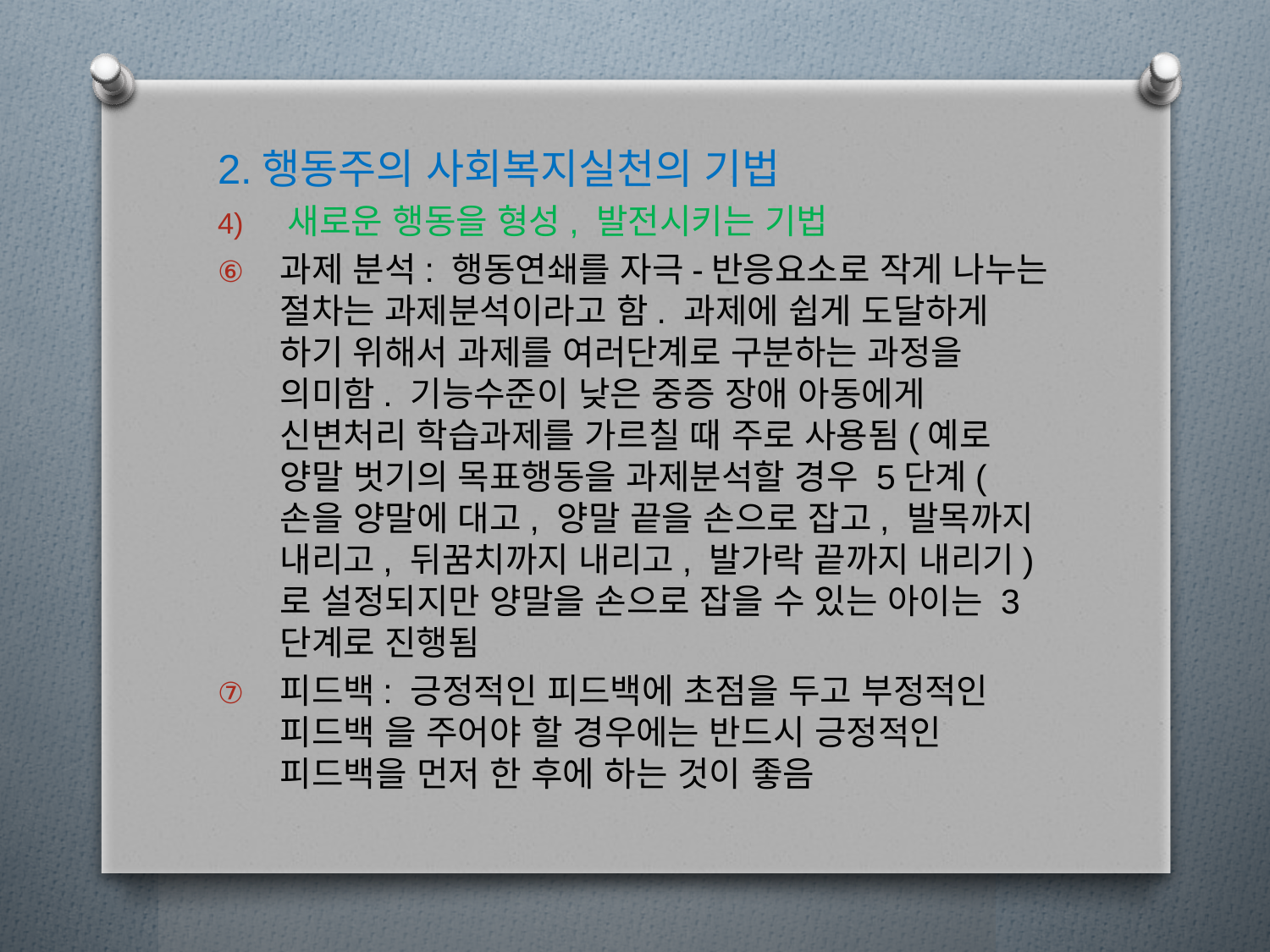

2.행동주의 사회복지실천의 기법
새로운 행동을 형성, 발전시키는 기법
과제 분석: 행동연쇄를 자극-반응요소로 작게 나누는 절차는 과제분석이라고 함. 과제에 쉽게 도달하게 하기 위해서 과제를 여러단계로 구분하는 과정을 의미함. 기능수준이 낮은 중증 장애 아동에게 신변처리 학습과제를 가르칠 때 주로 사용됨(예로 양말 벗기의 목표행동을 과제분석할 경우 5단계(손을 양말에 대고, 양말 끝을 손으로 잡고, 발목까지 내리고, 뒤꿈치까지 내리고, 발가락 끝까지 내리기)로 설정되지만 양말을 손으로 잡을 수 있는 아이는 3단계로 진행됨
피드백: 긍정적인 피드백에 초점을 두고 부정적인 피드백 을 주어야 할 경우에는 반드시 긍정적인 피드백을 먼저 한 후에 하는 것이 좋음